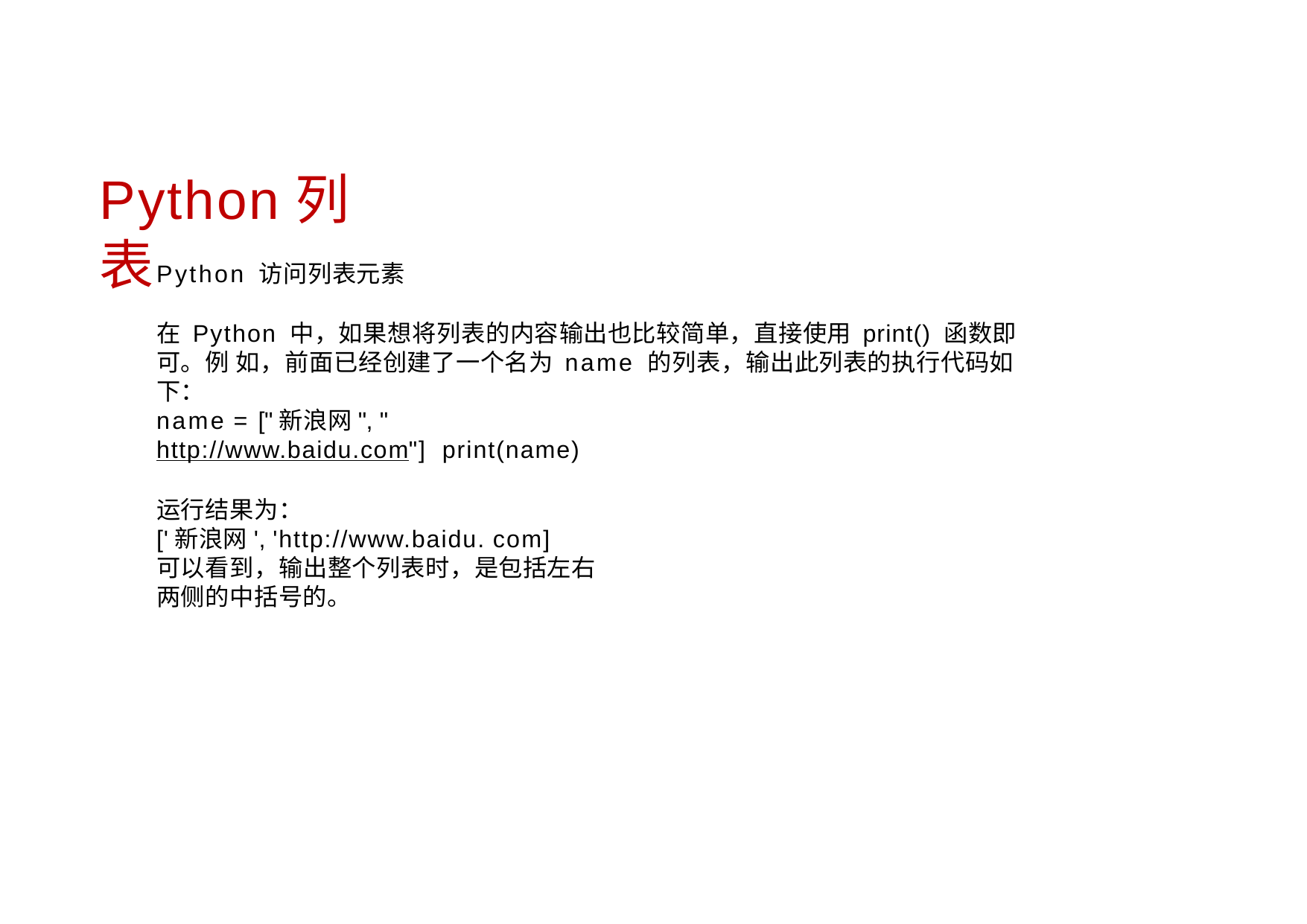

# Python列表
Python 访问列表元素

在 Python 中，如果想将列表的内容输出也比较简单，直接使用 print() 函数即可。例 如，前面已经创建了一个名为 name 的列表，输出此列表的执行代码如下：
name = ["新浪网", "http://www.baidu.com"]  print(name)

运行结果为：
['新浪网', 'http://www.baidu. com]
可以看到，输出整个列表时，是包括左右两侧的中括号的。